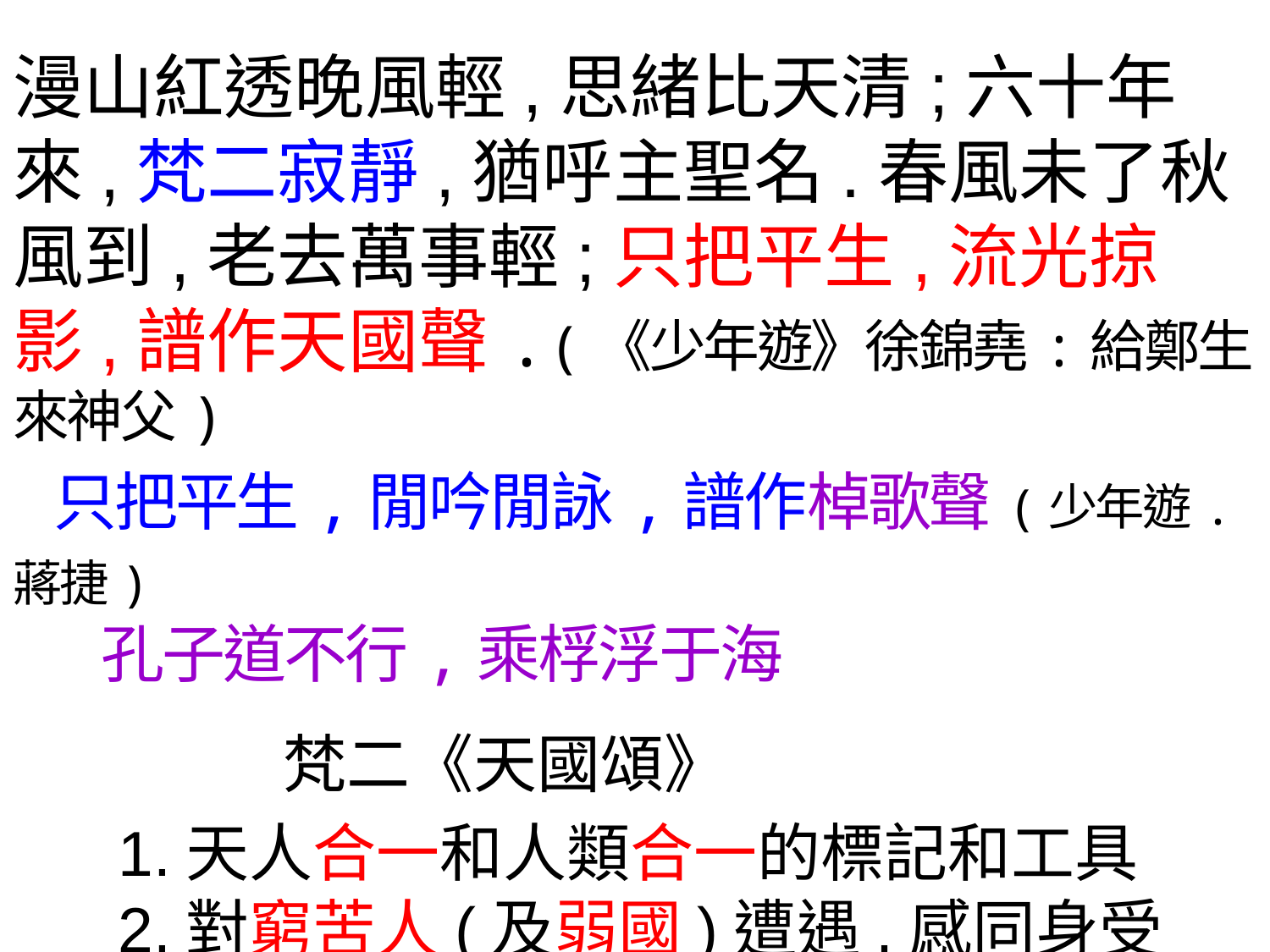

漫山紅透晚風輕,思緒比天清;六十年來,梵二寂靜,猶呼主聖名.春風未了秋風到,老去萬事輕;只把平生,流光掠影,譜作天國聲.(《少年遊》徐錦堯:給鄭生來神父)
  只把平生,閒吟閒詠,譜作棹歌聲(少年遊.蔣捷)
  孔子道不行,乘桴浮于海
                  梵二《天國頌》
      1.天人合一和人類合一的標記和工具
      2.對窮苦人(及弱國)遭遇,感同身受